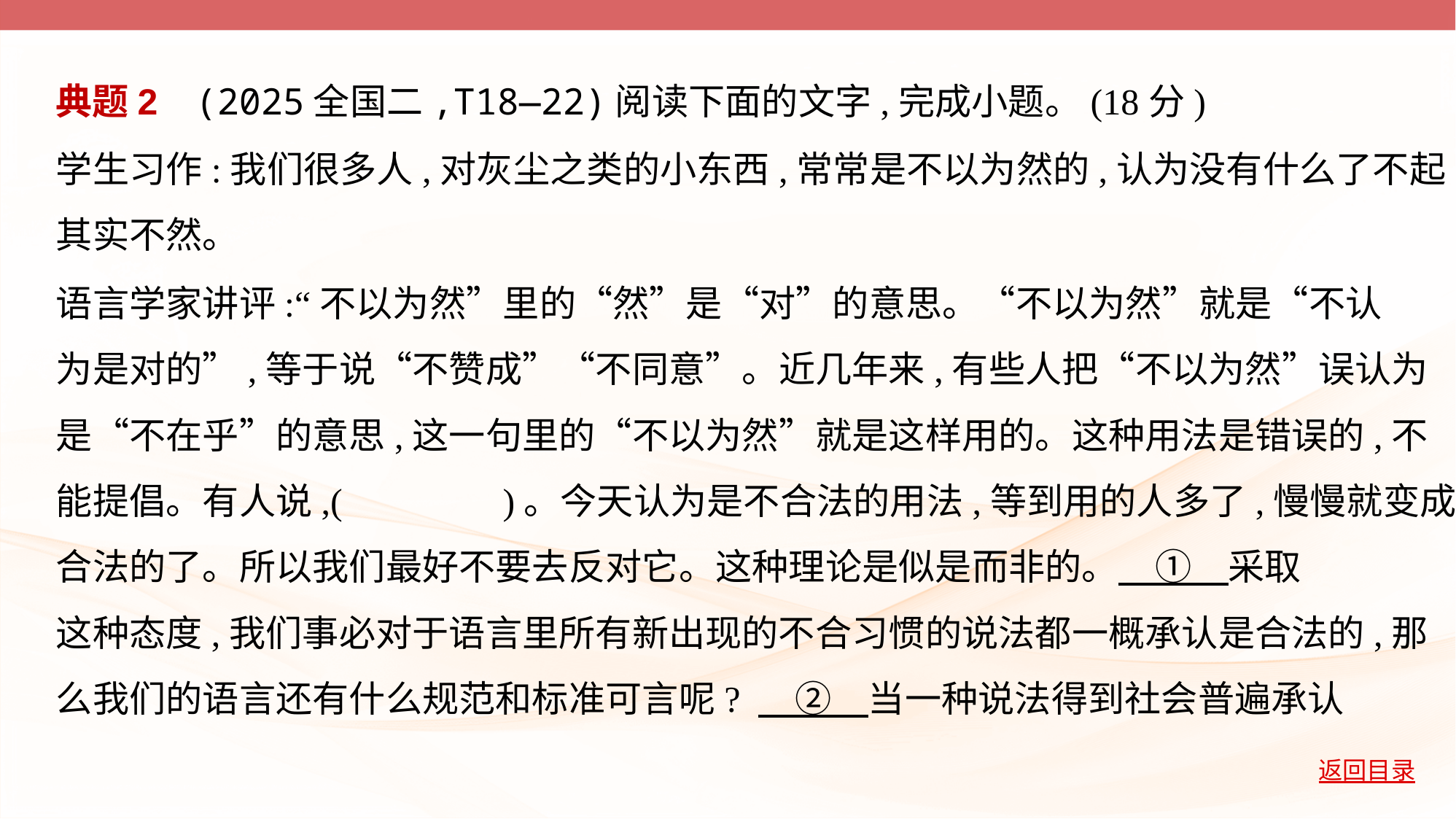

典题2    (2025全国二,T18—22)阅读下面的文字,完成小题。(18分)
学生习作:我们很多人,对灰尘之类的小东西,常常是不以为然的,认为没有什么了不起,
其实不然。
语言学家讲评:“不以为然”里的“然”是“对”的意思。“不以为然”就是“不认
为是对的”,等于说“不赞成”“不同意”。近几年来,有些人把“不以为然”误认为
是“不在乎”的意思,这一句里的“不以为然”就是这样用的。这种用法是错误的,不
能提倡。有人说,(　　　    )。今天认为是不合法的用法,等到用的人多了,慢慢就变成
合法的了。所以我们最好不要去反对它。这种理论是似是而非的。　①　采取
这种态度,我们事必对于语言里所有新出现的不合习惯的说法都一概承认是合法的,那
么我们的语言还有什么规范和标准可言呢? 　②　当一种说法得到社会普遍承认